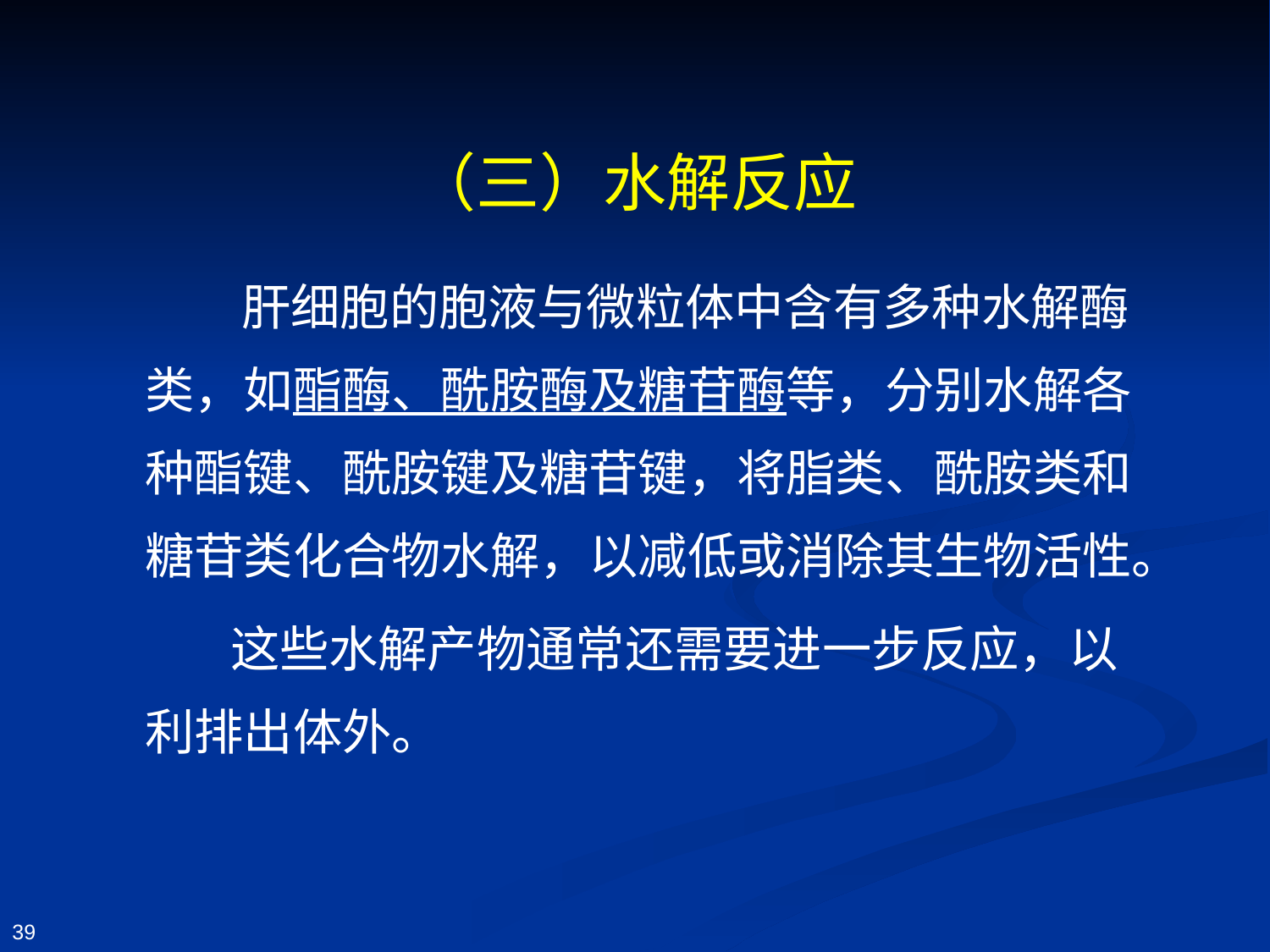

# （三）水解反应
            肝细胞的胞液与微粒体中含有多种水解酶类，如酯酶、酰胺酶及糖苷酶等，分别水解各种酯键、酰胺键及糖苷键，将脂类、酰胺类和糖苷类化合物水解，以减低或消除其生物活性。
           这些水解产物通常还需要进一步反应，以利排出体外。
39